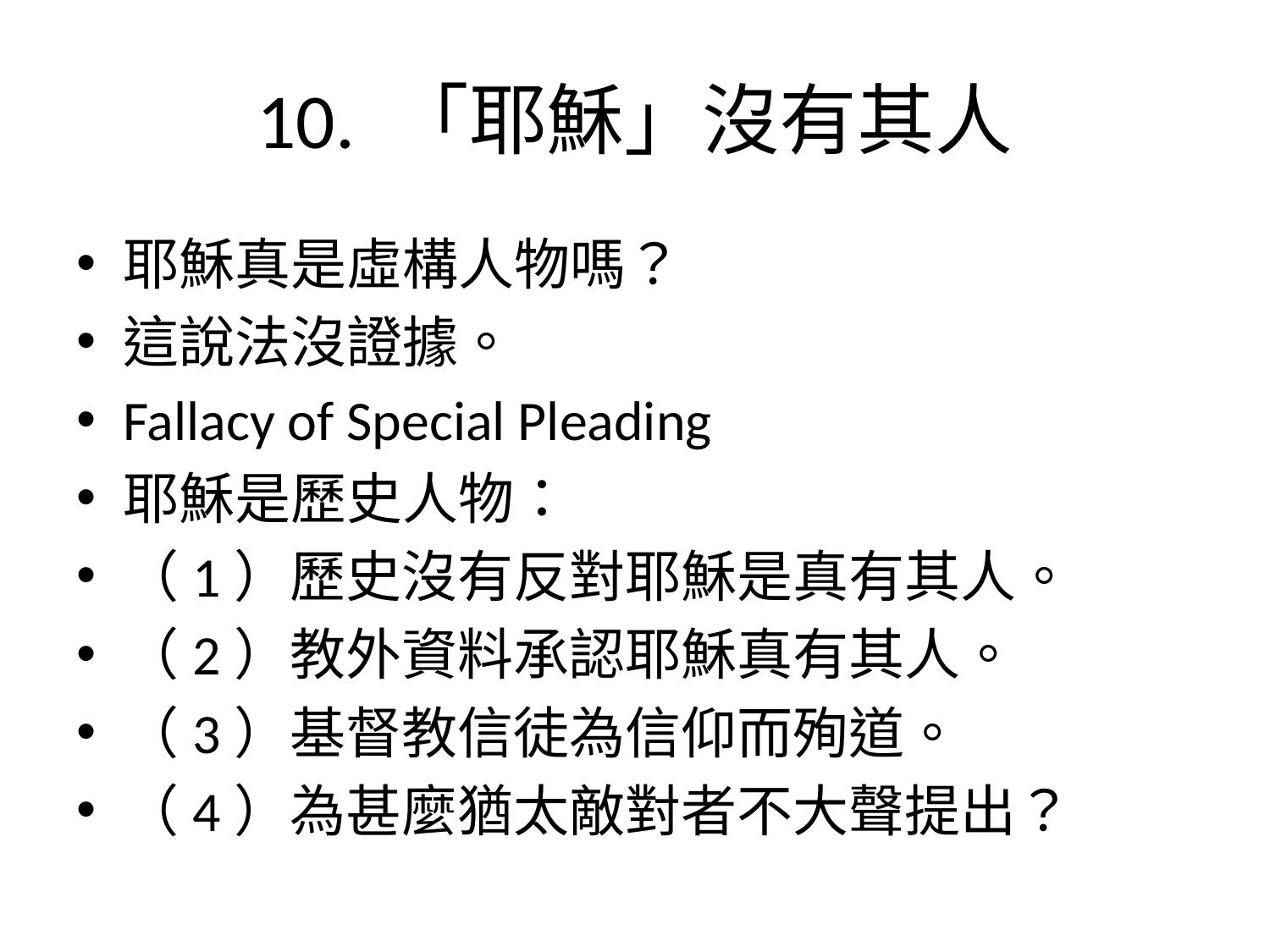

# 10. 「耶穌」沒有其人
耶穌真是虛構人物嗎？
這說法沒證據。
Fallacy of Special Pleading
耶穌是歷史人物：
（1）歷史沒有反對耶穌是真有其人。
（2）教外資料承認耶穌真有其人。
（3）基督教信徒為信仰而殉道。
（4）為甚麼猶太敵對者不大聲提出？